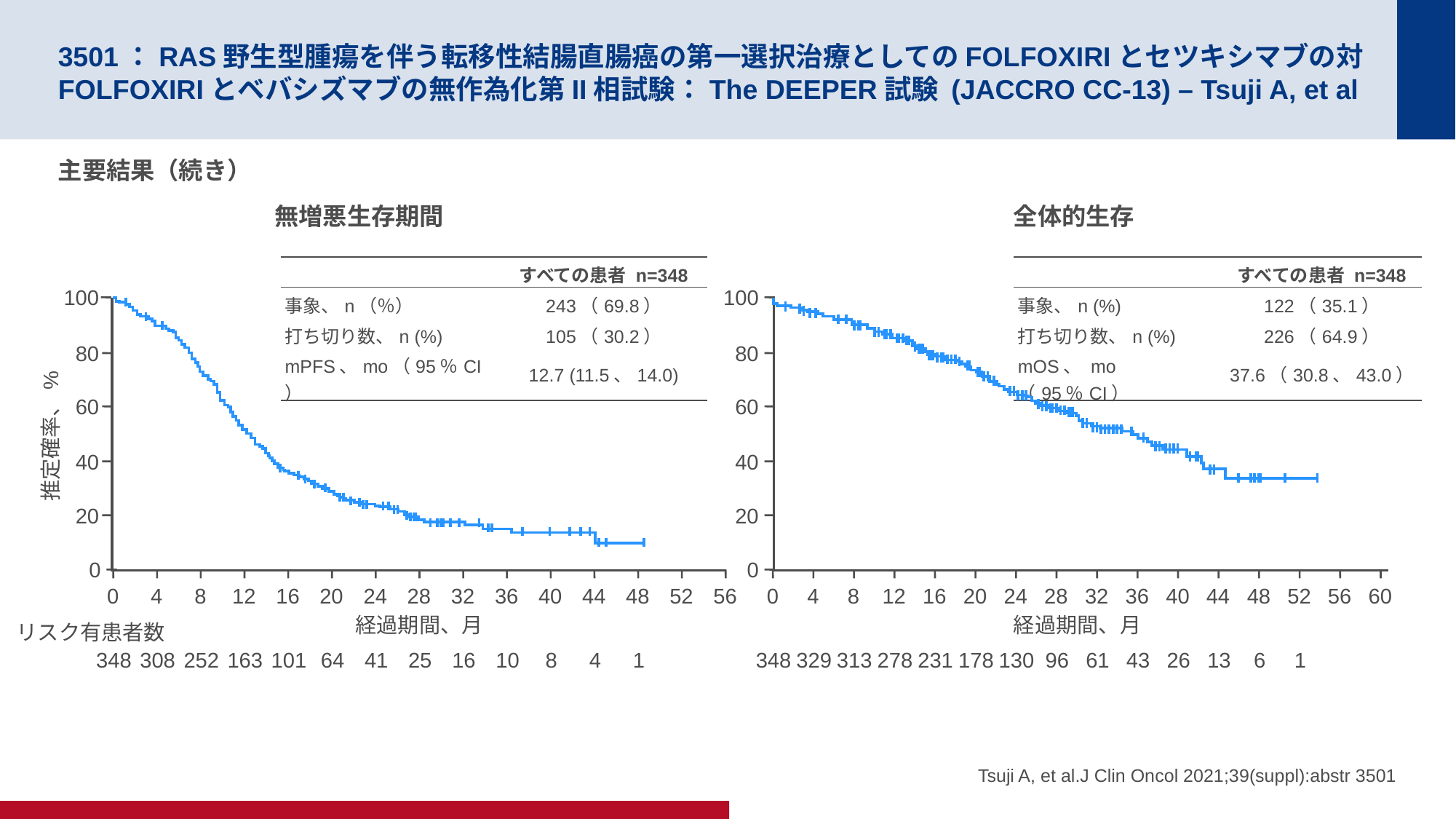

# 3501：RAS野生型腫瘍を伴う転移性結腸直腸癌の第一選択治療としてのFOLFOXIRIとセツキシマブの対FOLFOXIRIとベバシズマブの無作為化第II相試験：The DEEPER試験 (JACCRO CC-13) – Tsuji A, et al
主要結果（続き）

無増悪生存期間
全体的生存
|  | すべての患者 n=348 |
| --- | --- |
| 事象、n（％） | 243（69.8） |
| 打ち切り数、n (%) | 105（30.2） |
| mPFS、mo（95％CI） | 12.7 (11.5、14.0) |
|  | すべての患者 n=348 |
| --- | --- |
| 事象、n (%) | 122（35.1） |
| 打ち切り数、n (%) | 226（64.9） |
| mOS、 mo （95％CI） | 37.6（30.8、43.0） |
100

80

60

推定確率、%
40

20

0

100

80

60

40

20

0

0
4
8
12
16
20
24
28
32
36
40
44
48
52
56
経過期間、月

0
4
8
12
16
20
24
28
32
36
40
44
48
52
56
60
経過期間、月
リスク有患者数
348
308
252
163
101
64
41
25
16
10
8
4
1
348
329
313
278
231
178
130
96
61
43
26
13
6
1
Tsuji A, et al.J Clin Oncol 2021;39(suppl):abstr 3501